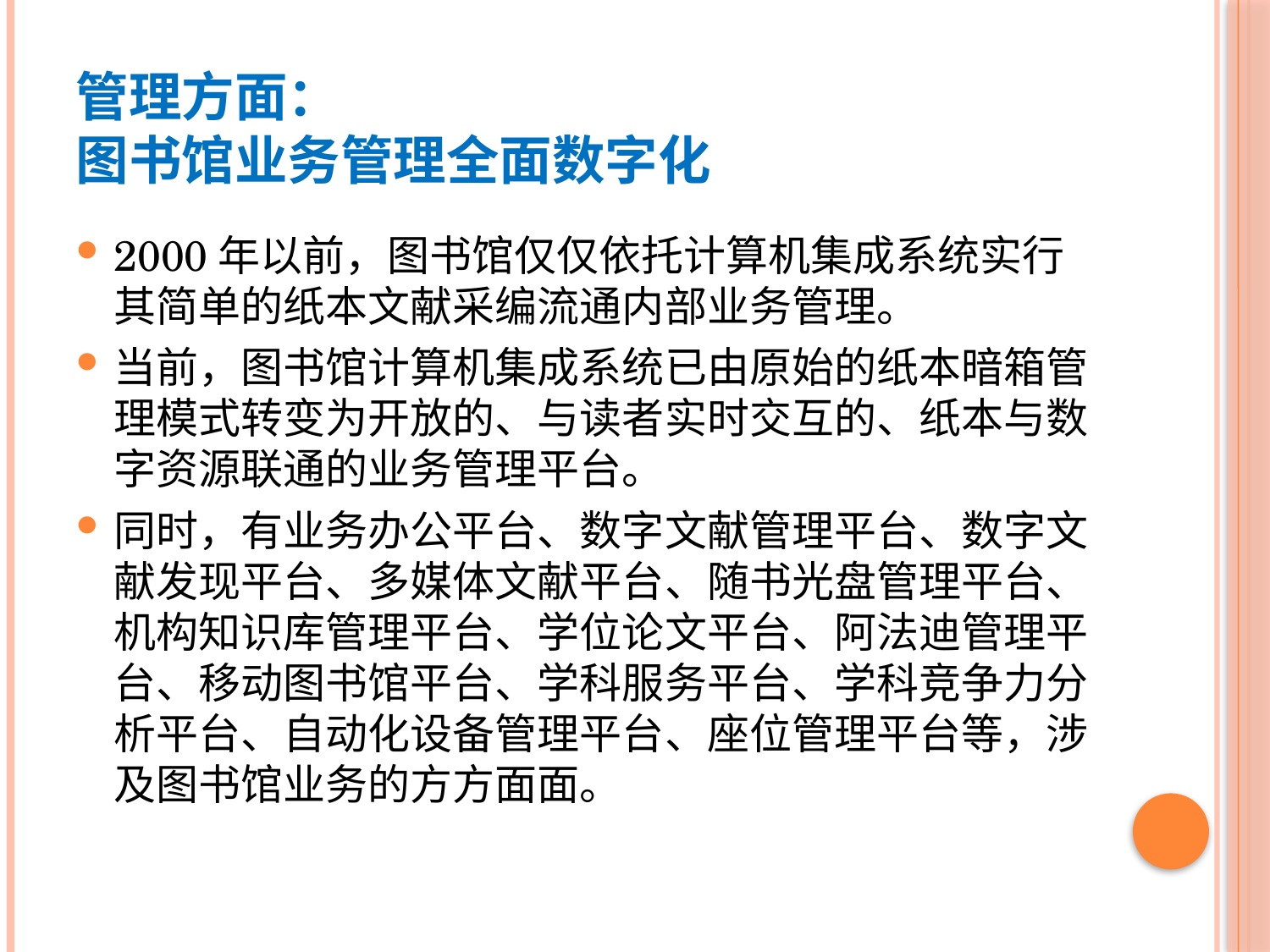

# 管理方面： 图书馆业务管理全面数字化
2000年以前，图书馆仅仅依托计算机集成系统实行其简单的纸本文献采编流通内部业务管理。
当前，图书馆计算机集成系统已由原始的纸本暗箱管理模式转变为开放的、与读者实时交互的、纸本与数字资源联通的业务管理平台。
同时，有业务办公平台、数字文献管理平台、数字文献发现平台、多媒体文献平台、随书光盘管理平台、机构知识库管理平台、学位论文平台、阿法迪管理平台、移动图书馆平台、学科服务平台、学科竞争力分析平台、自动化设备管理平台、座位管理平台等，涉及图书馆业务的方方面面。